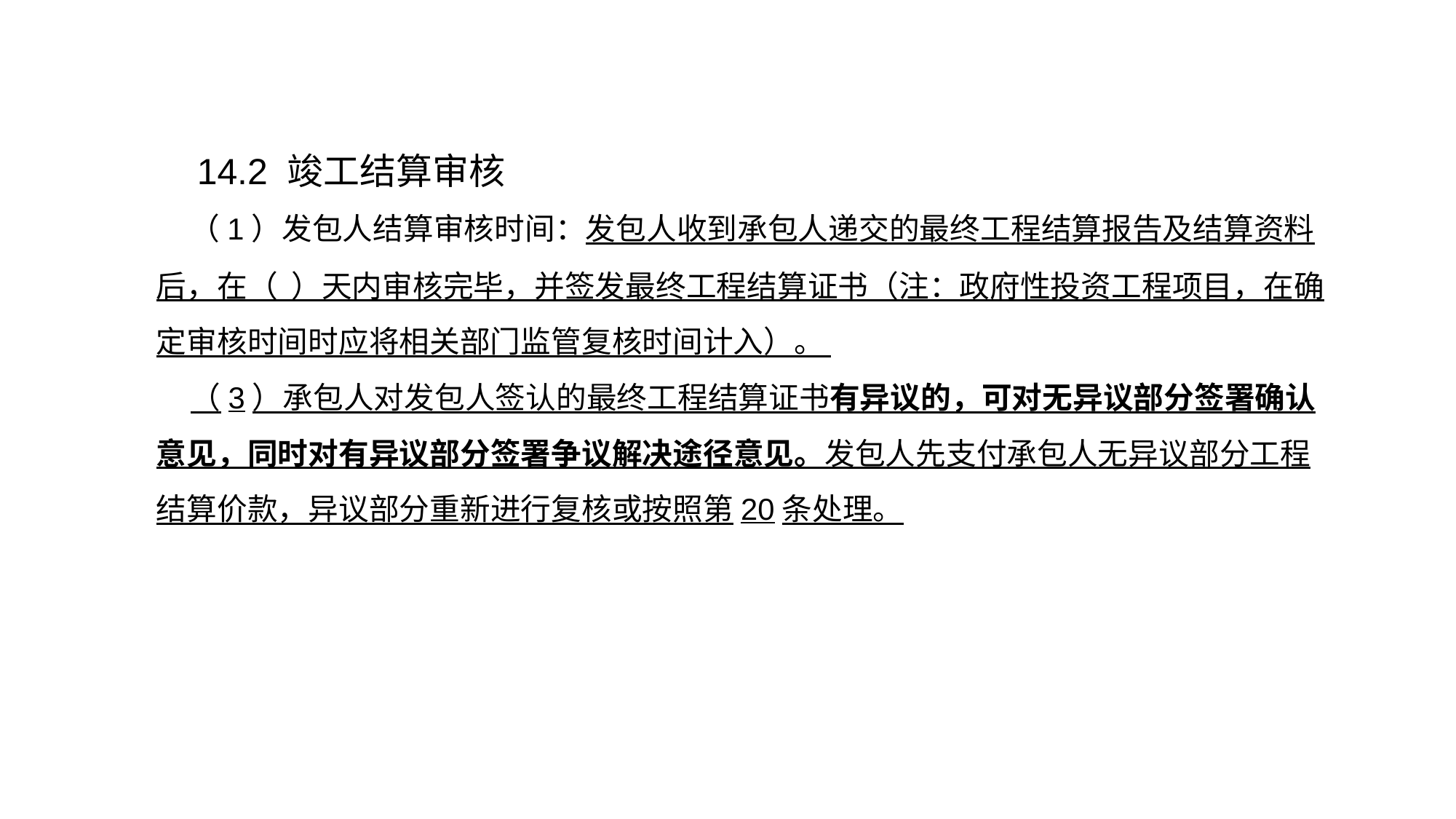

14.2 竣工结算审核
   （1）发包人结算审核时间：发包人收到承包人递交的最终工程结算报告及结算资料后，在（  ）天内审核完毕，并签发最终工程结算证书（注：政府性投资工程项目，在确定审核时间时应将相关部门监管复核时间计入）。
    （3）承包人对发包人签认的最终工程结算证书有异议的，可对无异议部分签署确认意见，同时对有异议部分签署争议解决途径意见。发包人先支付承包人无异议部分工程结算价款，异议部分重新进行复核或按照第20条处理。